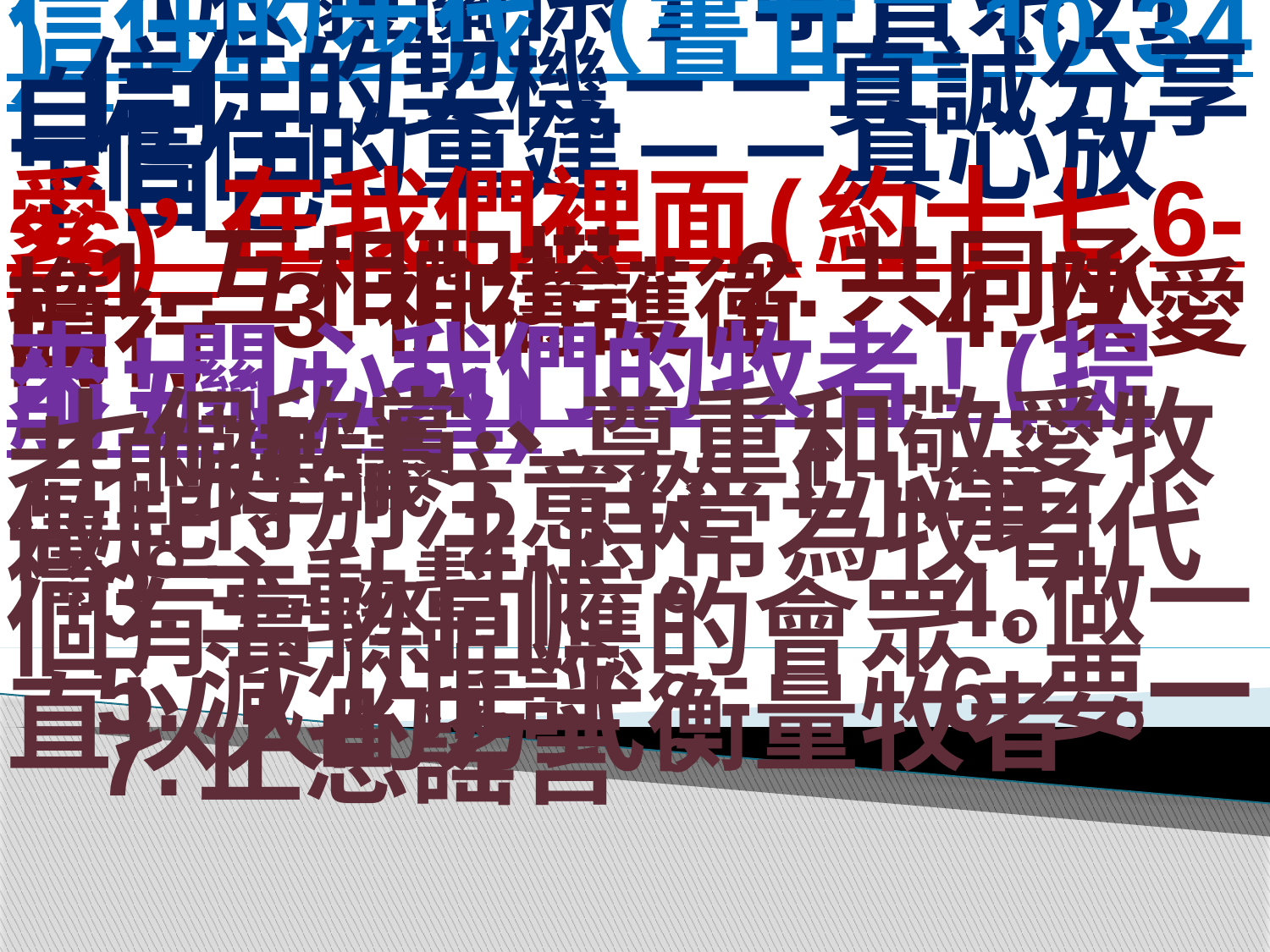

【肢體關係 】學習系列
信任的步伐（書廿二10-34 ）
   信任的契機－－真誠分享自己
   信任的重建－－真心放下自己
愛，在我們裡面(約十七6-26)
   1.互相配搭    2.共同承擔      3.祈禱護衛     4.以愛同行
來!關心我們的牧者! (提前五17-21)
 七個欣賞、尊重和敬愛牧者的建議：
   1.特別注意從「小事」做起。     2.時常為牧者代禱。
   3.主動幫忙。        4.做一個有實際回應的會眾。
   5.減少批評。        6.要一直以人的方式衡量牧者。
   7.止息謠言。